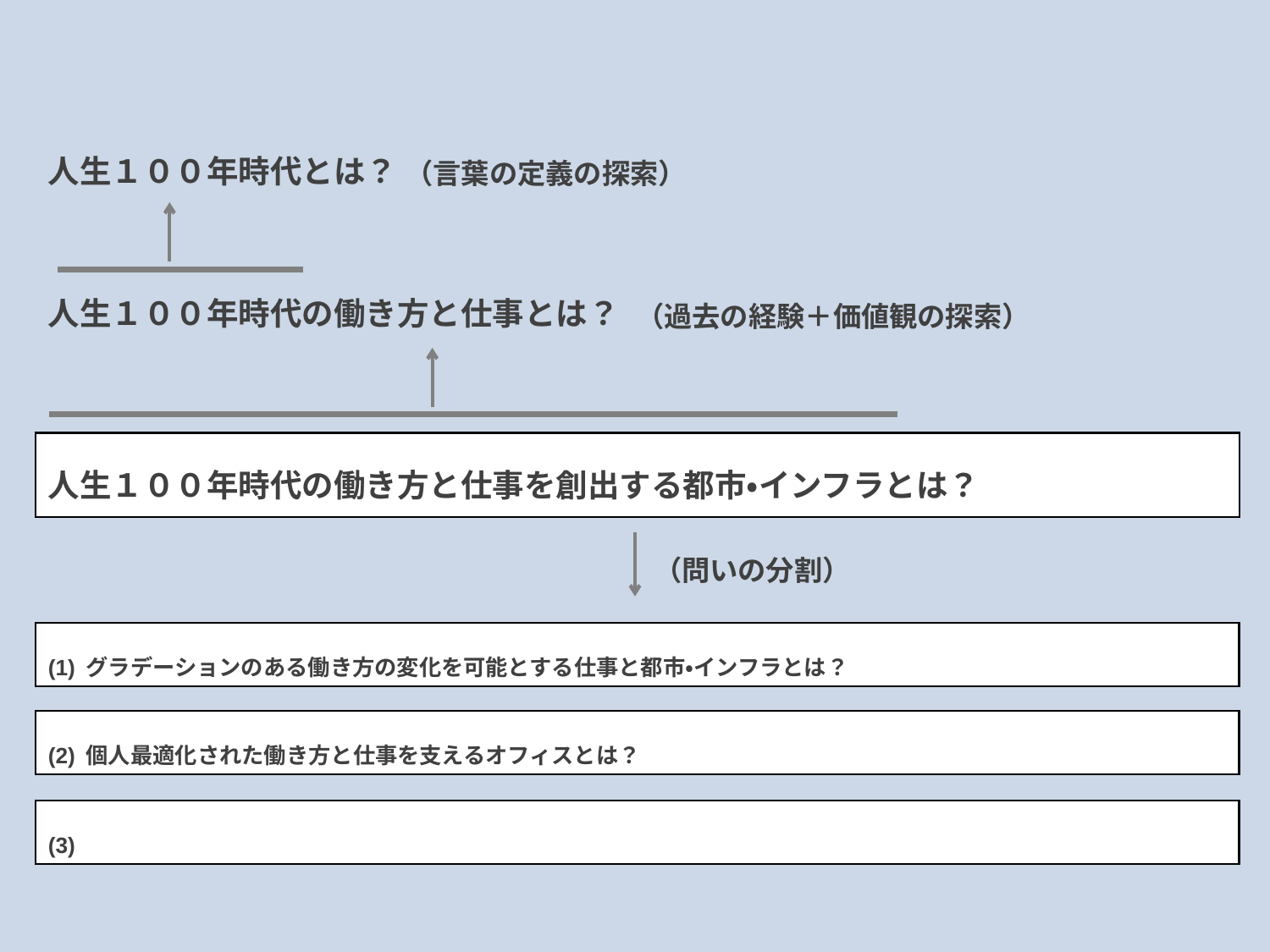

人生１００年時代とは？
（言葉の定義の探索）
人生１００年時代の働き方と仕事とは？
（過去の経験＋価値観の探索）
# 人生１００年時代の働き方と仕事を創出する都市・インフラとは？
（問いの分割）
(1) グラデーションのある働き方の変化を可能とする仕事と都市・インフラとは？
(2) 個人最適化された働き方と仕事を支えるオフィスとは？
(3)